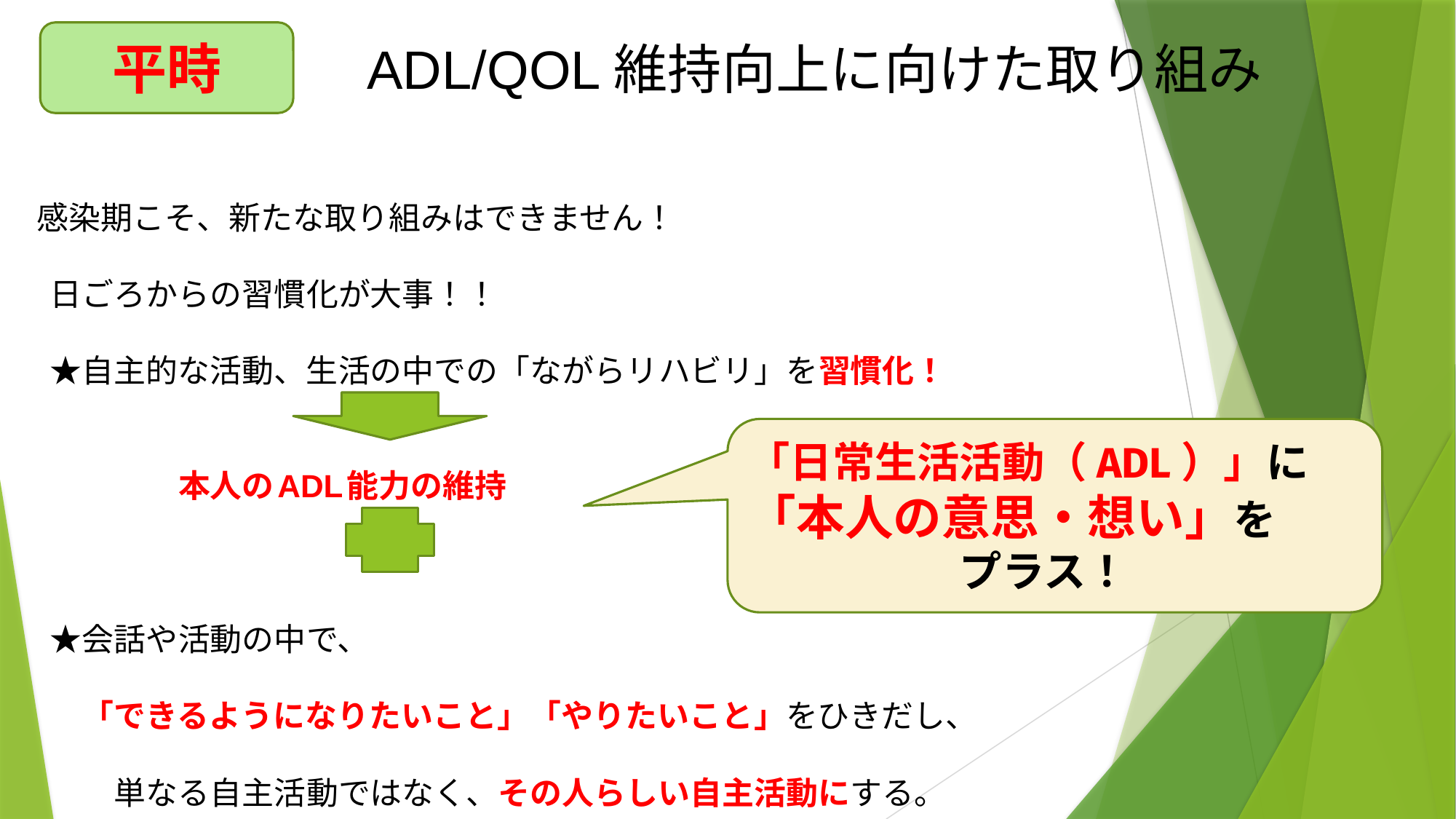

平時
# ADL/QOL維持向上に向けた取り組み

　感染期こそ、新たな取り組みはできません！

　日ごろからの習慣化が大事！！

　★自主的な活動、生活の中での「ながらリハビリ」を習慣化！
　　　　　本人のADL能力の維持

　★会話や活動の中で、

　　「できるようになりたいこと」「やりたいこと」をひきだし、

　　　単なる自主活動ではなく、その人らしい自主活動にする。

「日常生活活動（ADL）」に
「本人の意思・想い」を
　　　　　プラス！